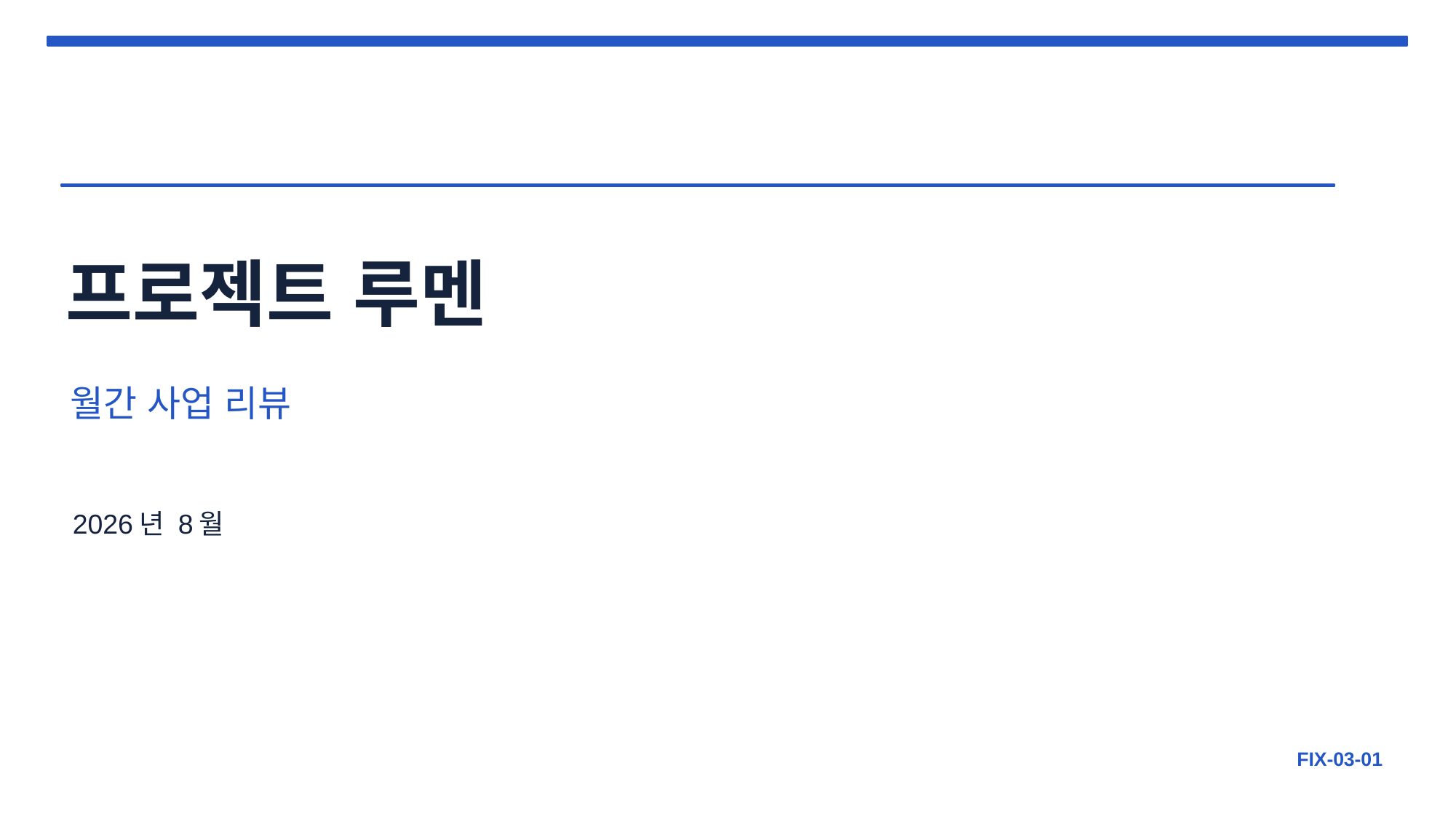

프로젝트 루멘
월간 사업 리뷰
2026년 8월
FIX-03-01